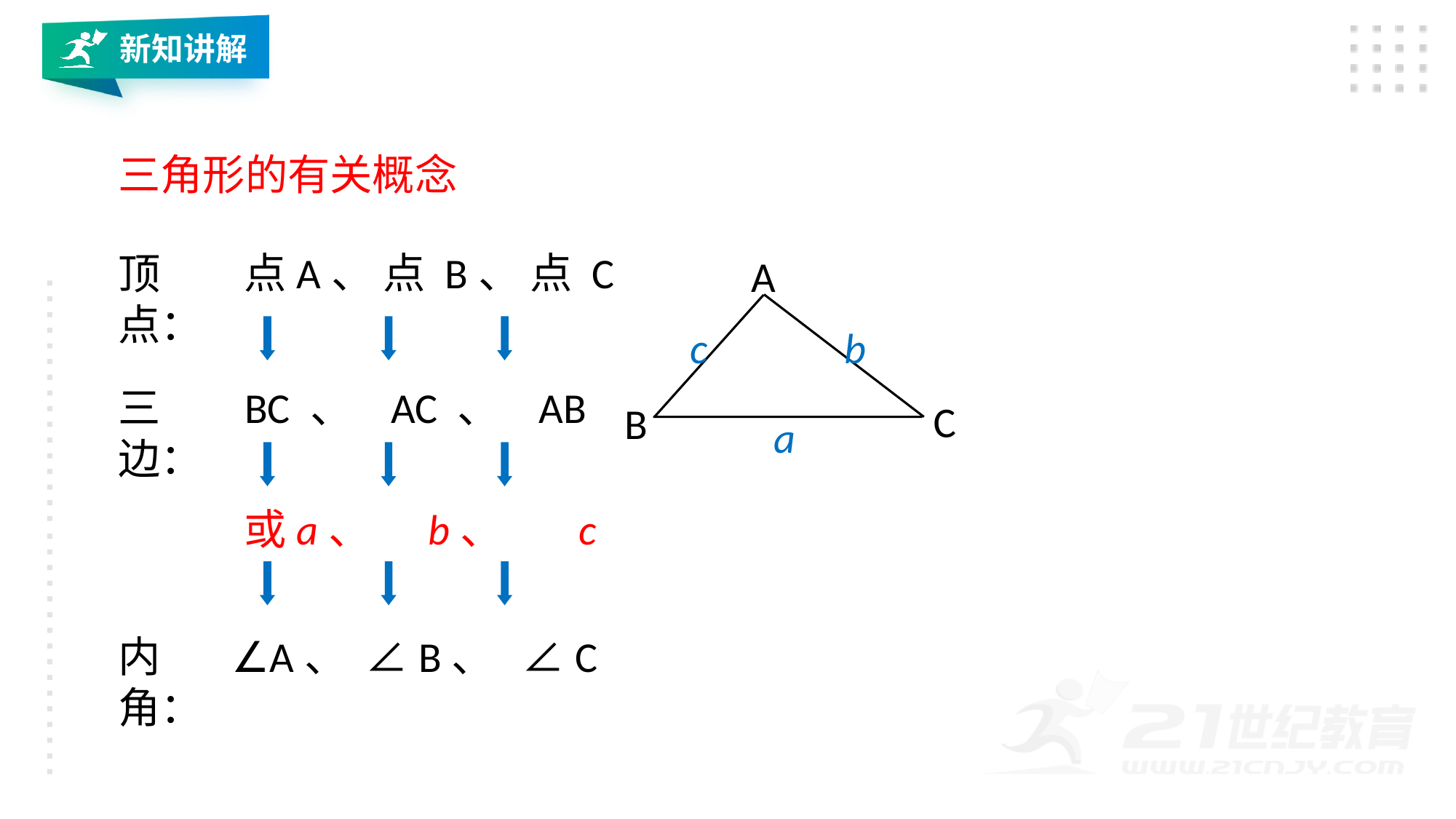

新知讲解
三角形的有关概念
点A、 点 B、 点 C
顶点：
A

c
b
C
B
a

三边：
BC 、   AC 、   AB

或a、     b、       c

内角：
∠A、  ∠B、   ∠C